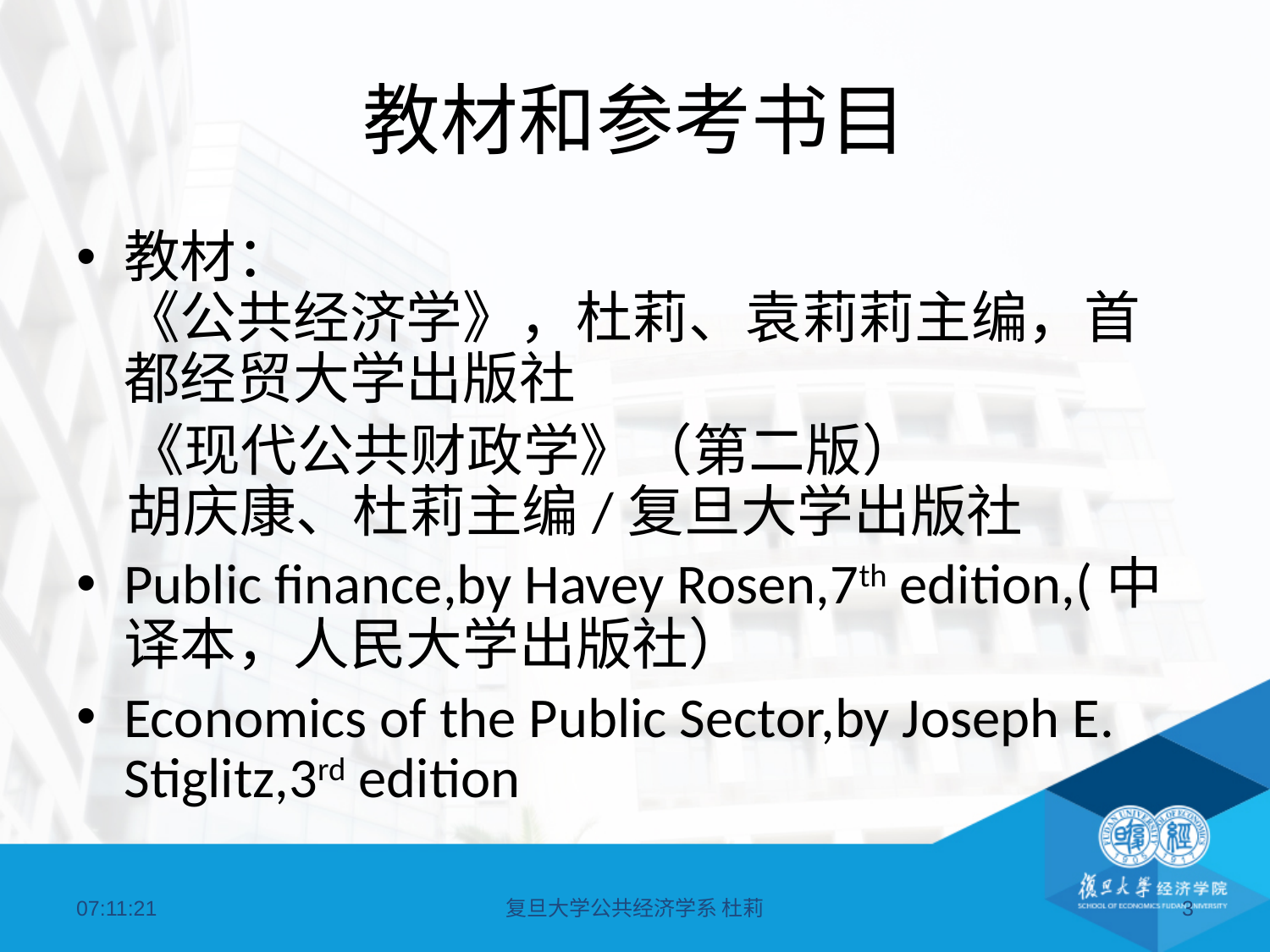

# 教材和参考书目
教材：
《公共经济学》，杜莉、袁莉莉主编，首都经贸大学出版社
   《现代公共财政学》（第二版）
    胡庆康、杜莉主编/复旦大学出版社
Public finance,by Havey Rosen,7th edition,(中译本，人民大学出版社）
Economics of the Public Sector,by Joseph E. Stiglitz,3rd edition
07:11:21
复旦大学公共经济学系 杜莉
3